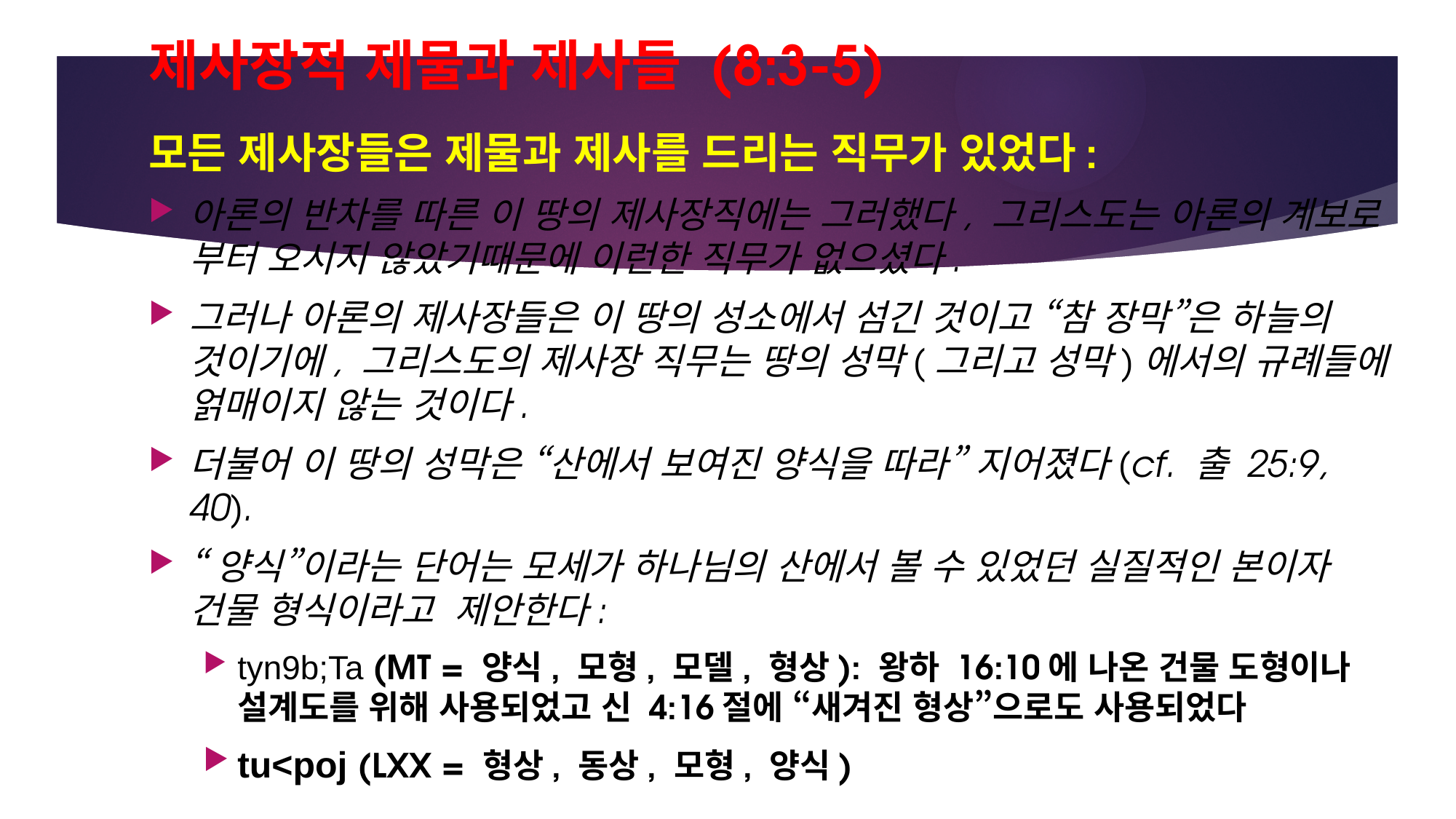

# 제사장적 제물과 제사들 (8:3-5)
모든 제사장들은 제물과 제사를 드리는 직무가 있었다:
아론의 반차를 따른 이 땅의 제사장직에는 그러했다, 그리스도는 아론의 계보로 부터 오시지 않았기때문에 이런한 직무가 없으셨다.
그러나 아론의 제사장들은 이 땅의 성소에서 섬긴 것이고 “참 장막”은 하늘의 것이기에, 그리스도의 제사장 직무는 땅의 성막(그리고 성막)에서의 규례들에 얽매이지 않는 것이다.
더불어 이 땅의 성막은 “산에서 보여진 양식을 따라” 지어졌다(cf. 출 25:9, 40).
“양식”이라는 단어는 모세가 하나님의 산에서 볼 수 있었던 실질적인 본이자 건물 형식이라고  제안한다:
tyn9b;Ta (MT = 양식, 모형, 모델, 형상): 왕하 16:10에 나온 건물 도형이나 설계도를 위해 사용되었고 신 4:16절에 “새겨진 형상”으로도 사용되었다
tu<poj (LXX = 형상, 동상, 모형, 양식)